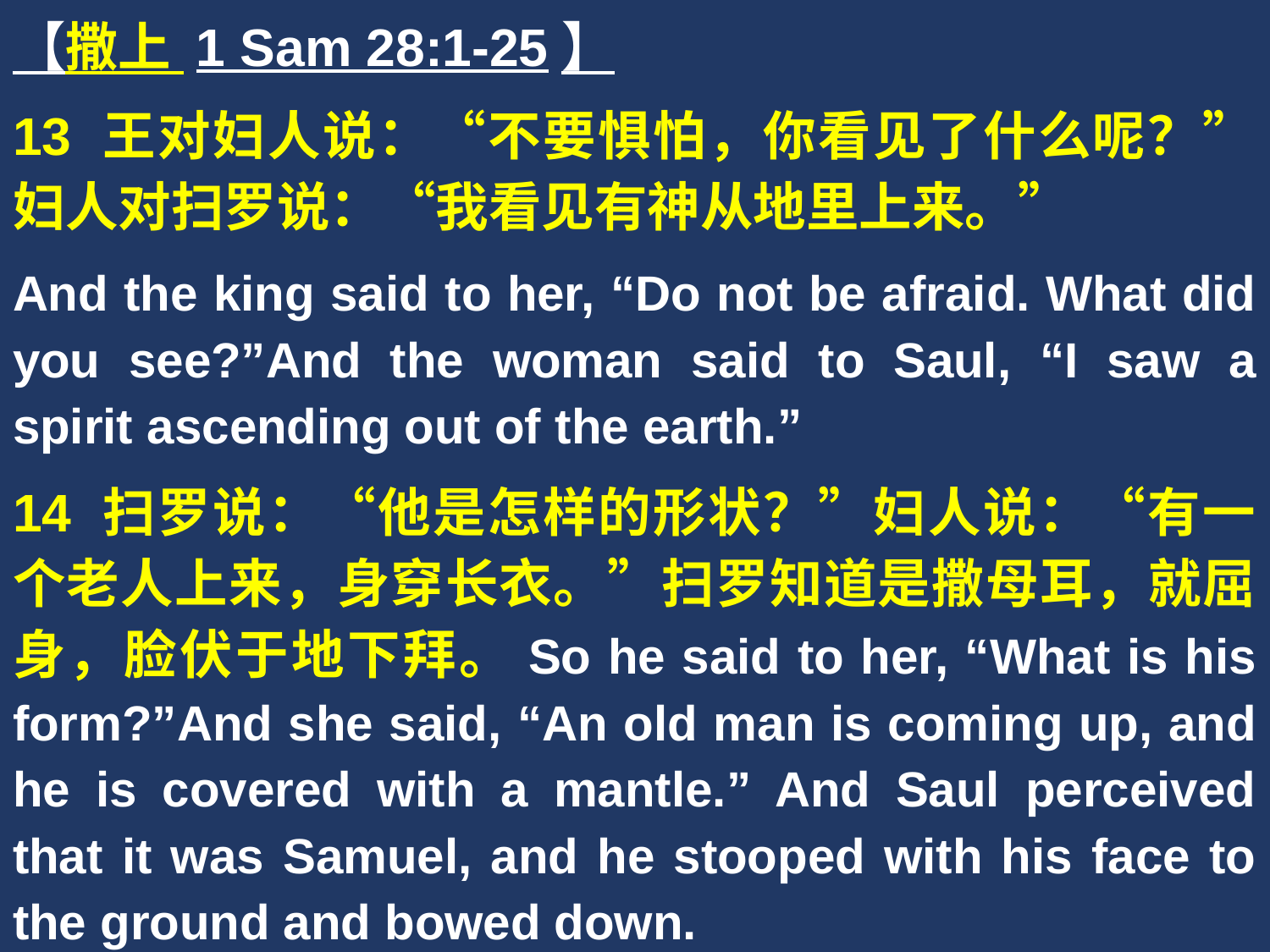

【撒上 1 Sam 28:1-25】
13 王对妇人说：“不要惧怕，你看见了什么呢？”妇人对扫罗说：“我看见有神从地里上来。”
And the king said to her, “Do not be afraid. What did you see?”And the woman said to Saul, “I saw a spirit ascending out of the earth.”
14 扫罗说：“他是怎样的形状？”妇人说：“有一个老人上来，身穿长衣。”扫罗知道是撒母耳，就屈身，脸伏于地下拜。So he said to her, “What is his form?”And she said, “An old man is coming up, and he is covered with a mantle.” And Saul perceived that it was Samuel, and he stooped with his face to the ground and bowed down.